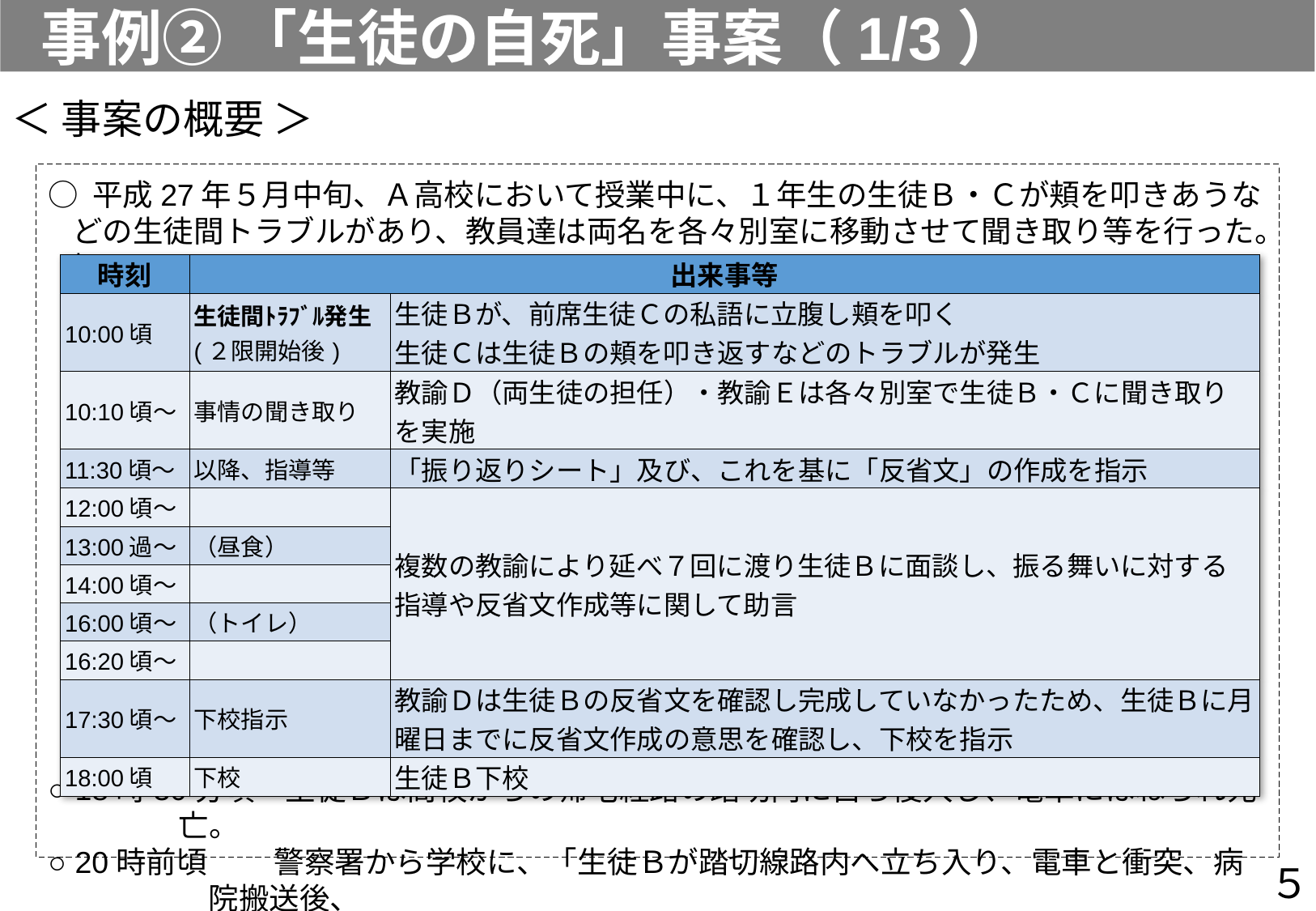

事例② 「生徒の自死」事案（1/3）
＜ 事案の概要 ＞
○ 平成27年５月中旬、Ａ高校において授業中に、１年生の生徒Ｂ・Ｃが頬を叩きあうなどの生徒間トラブルがあり、教員達は両名を各々別室に移動させて聞き取り等を行った。概要は以下のとおり。

○ 18時30分頃　生徒Ｂは高校からの帰宅経路の踏切内に自ら侵入し、電車にはねられ死亡。
○ 20時前頃　　 警察署から学校に、「生徒Ｂが踏切線路内へ立ち入り、電車と衝突、病院搬送後、
　　　　　　　　　 　 死亡確認」との連絡。
| 時刻 | 出来事等 |  |
| --- | --- | --- |
| 10:00頃 | 生徒間ﾄﾗﾌﾞﾙ発生 (２限開始後) | 生徒Ｂが、前席生徒Ｃの私語に立腹し頬を叩く 生徒Ｃは生徒Ｂの頬を叩き返すなどのトラブルが発生 |
| 10:10頃～ | 事情の聞き取り | 教諭Ｄ（両生徒の担任）・教諭Ｅは各々別室で生徒Ｂ・Ｃに聞き取りを実施 |
| 11:30頃～ | 以降、指導等 | 「振り返りシート」及び、これを基に「反省文」の作成を指示 |
| 12:00頃～ |  | 複数の教諭により延べ７回に渡り生徒Ｂに面談し、振る舞いに対する指導や反省文作成等に関して助言 |
| 13:00過～ | （昼食） |  |
| 14:00頃～ |  |  |
| 16:00頃～ | （トイレ） |  |
| 16:20頃～ |  |  |
| 17:30頃～ | 下校指示 | 教諭Ｄは生徒Ｂの反省文を確認し完成していなかったため、生徒Ｂに月曜日までに反省文作成の意思を確認し、下校を指示 |
| 18:00頃 | 下校 | 生徒Ｂ下校 |
５